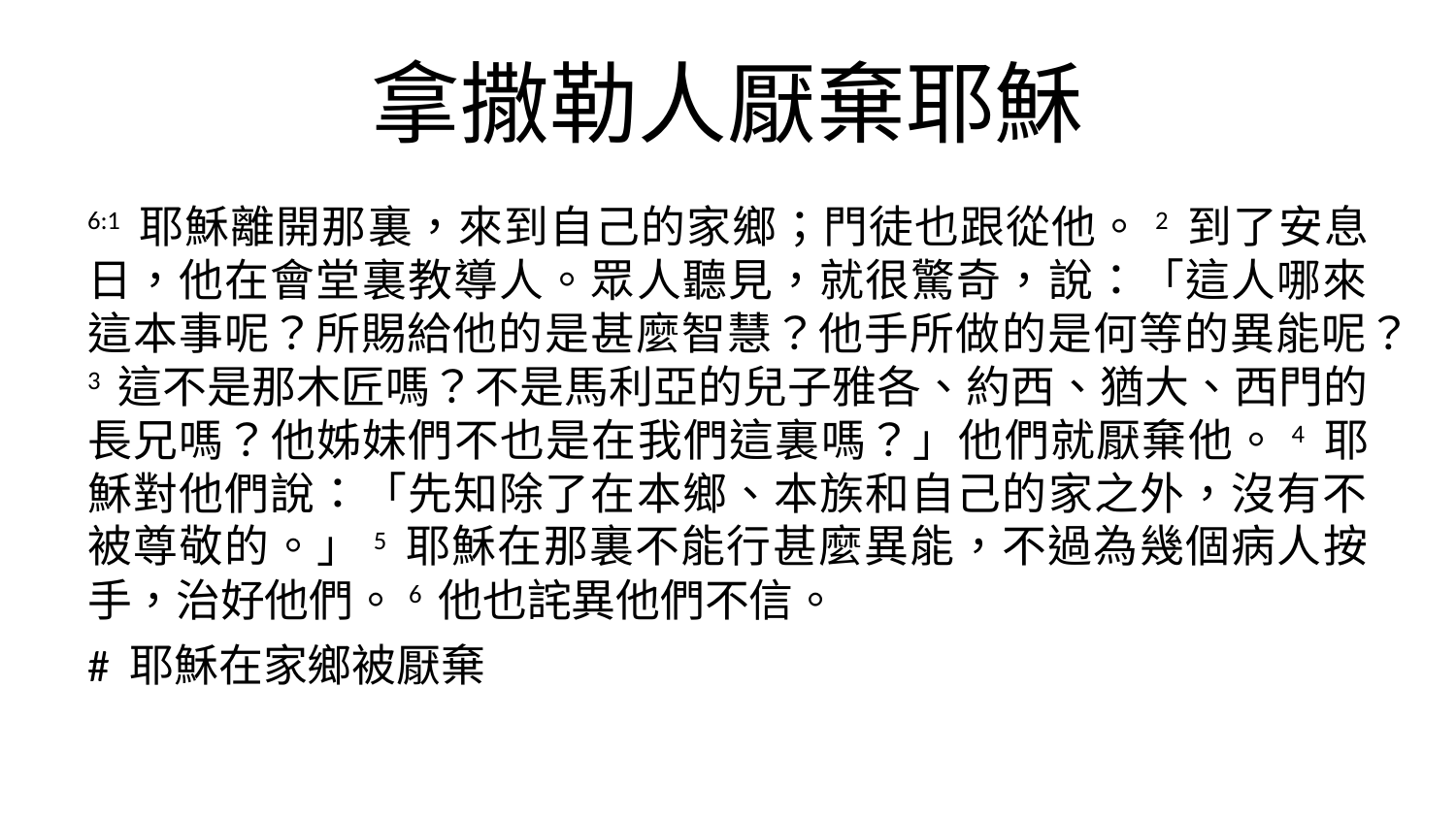

# 拿撒勒人厭棄耶穌
6:1 耶穌離開那裏，來到自己的家鄉；門徒也跟從他。2 到了安息日，他在會堂裏教導人。眾人聽見，就很驚奇，說：「這人哪來這本事呢？所賜給他的是甚麼智慧？他手所做的是何等的異能呢？3 這不是那木匠嗎？不是馬利亞的兒子雅各、約西、猶大、西門的長兄嗎？他姊妹們不也是在我們這裏嗎？」他們就厭棄他。4 耶穌對他們說：「先知除了在本鄉、本族和自己的家之外，沒有不被尊敬的。」5 耶穌在那裏不能行甚麼異能，不過為幾個病人按手，治好他們。6 他也詫異他們不信。
# 耶穌在家鄉被厭棄